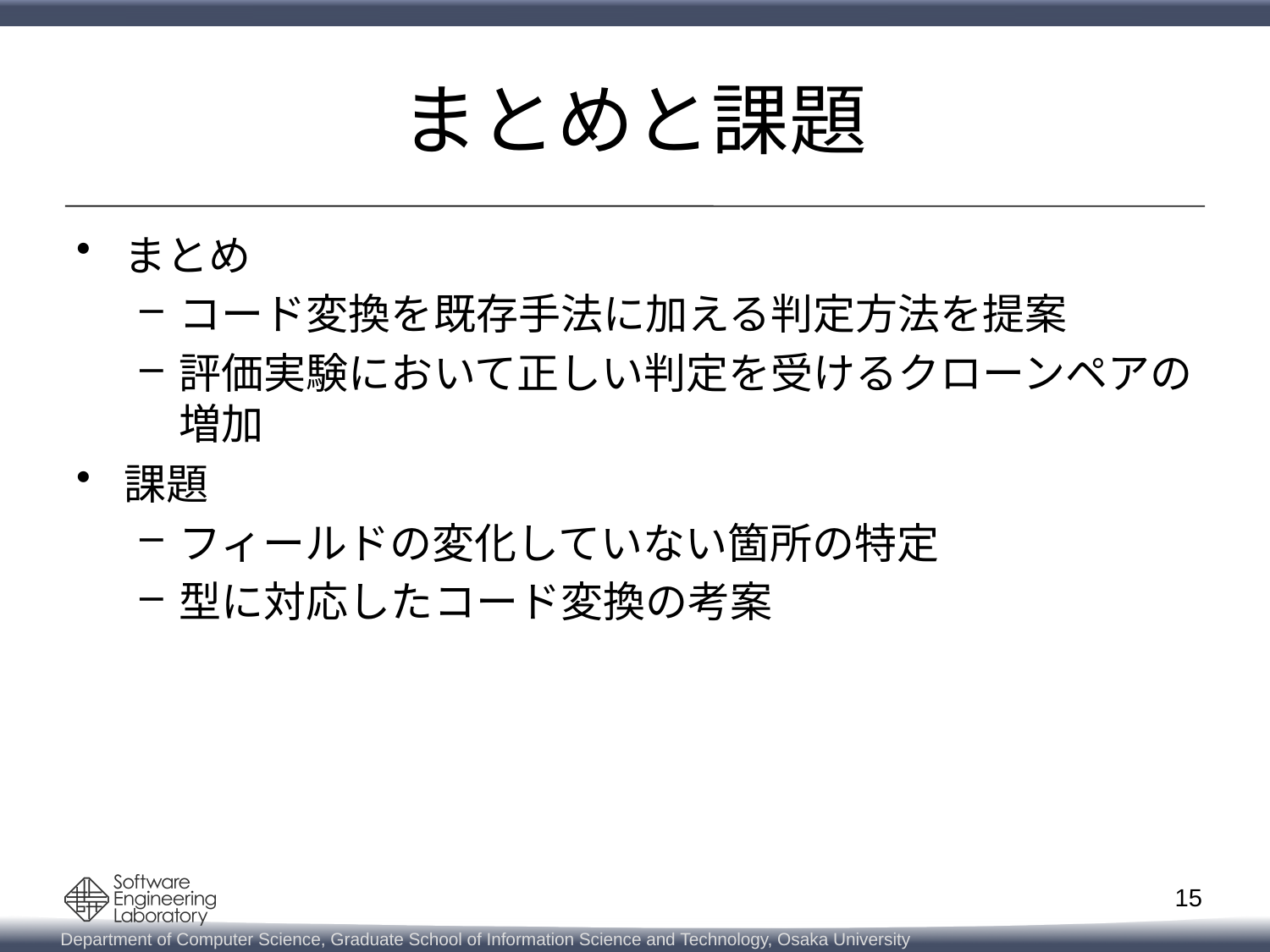

# まとめと課題
まとめ
コード変換を既存手法に加える判定方法を提案
評価実験において正しい判定を受けるクローンペアの増加
課題
フィールドの変化していない箇所の特定
型に対応したコード変換の考案

15